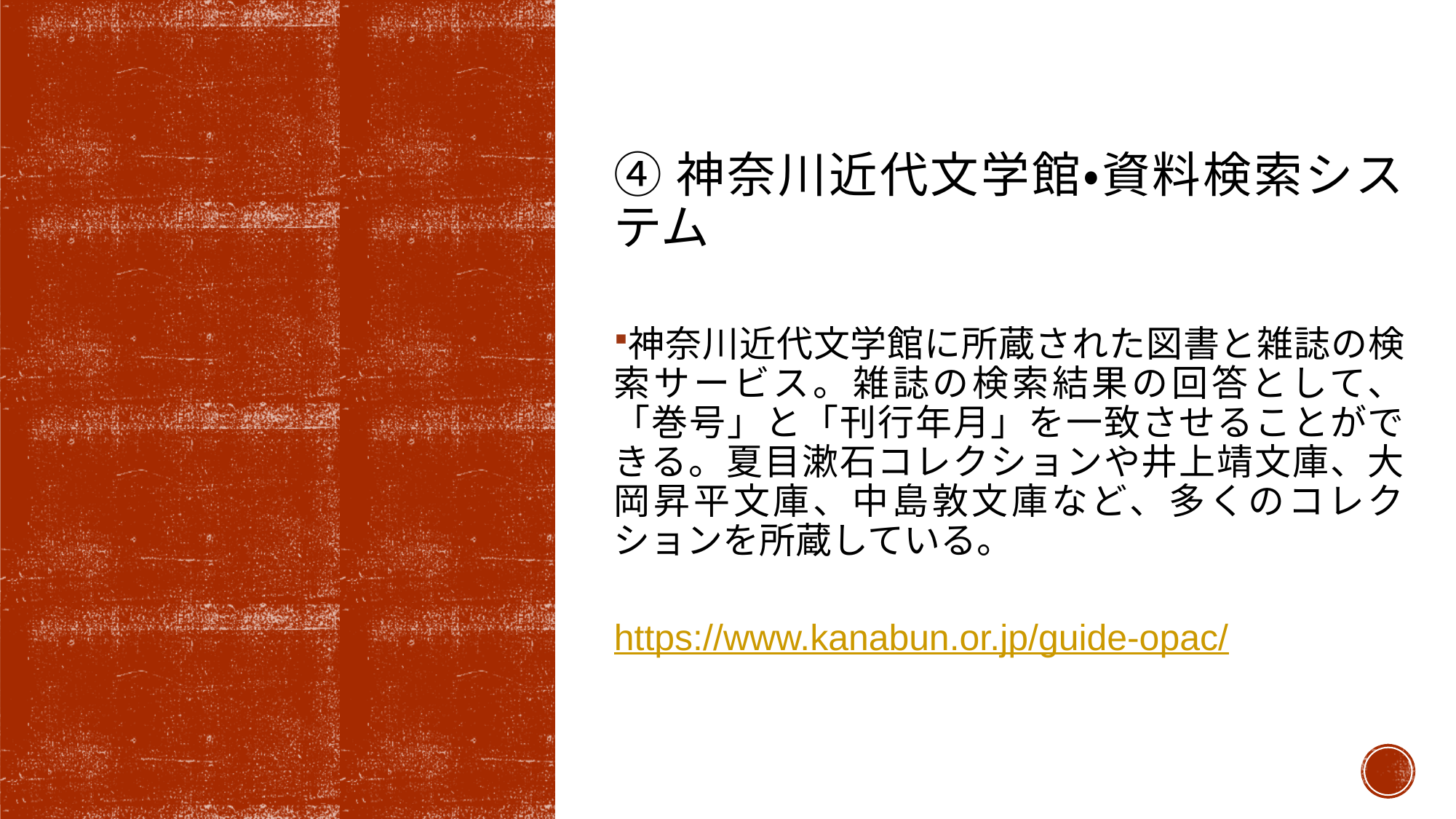

④神奈川近代文学館・資料検索システム

神奈川近代文学館に所蔵された図書と雑誌の検索サービス。雑誌の検索結果の回答として、「巻号」と「刊行年月」を一致させることができる。夏目漱石コレクションや井上靖文庫、大岡昇平文庫、中島敦文庫など、多くのコレクションを所蔵している。

https://www.kanabun.or.jp/guide-opac/

6